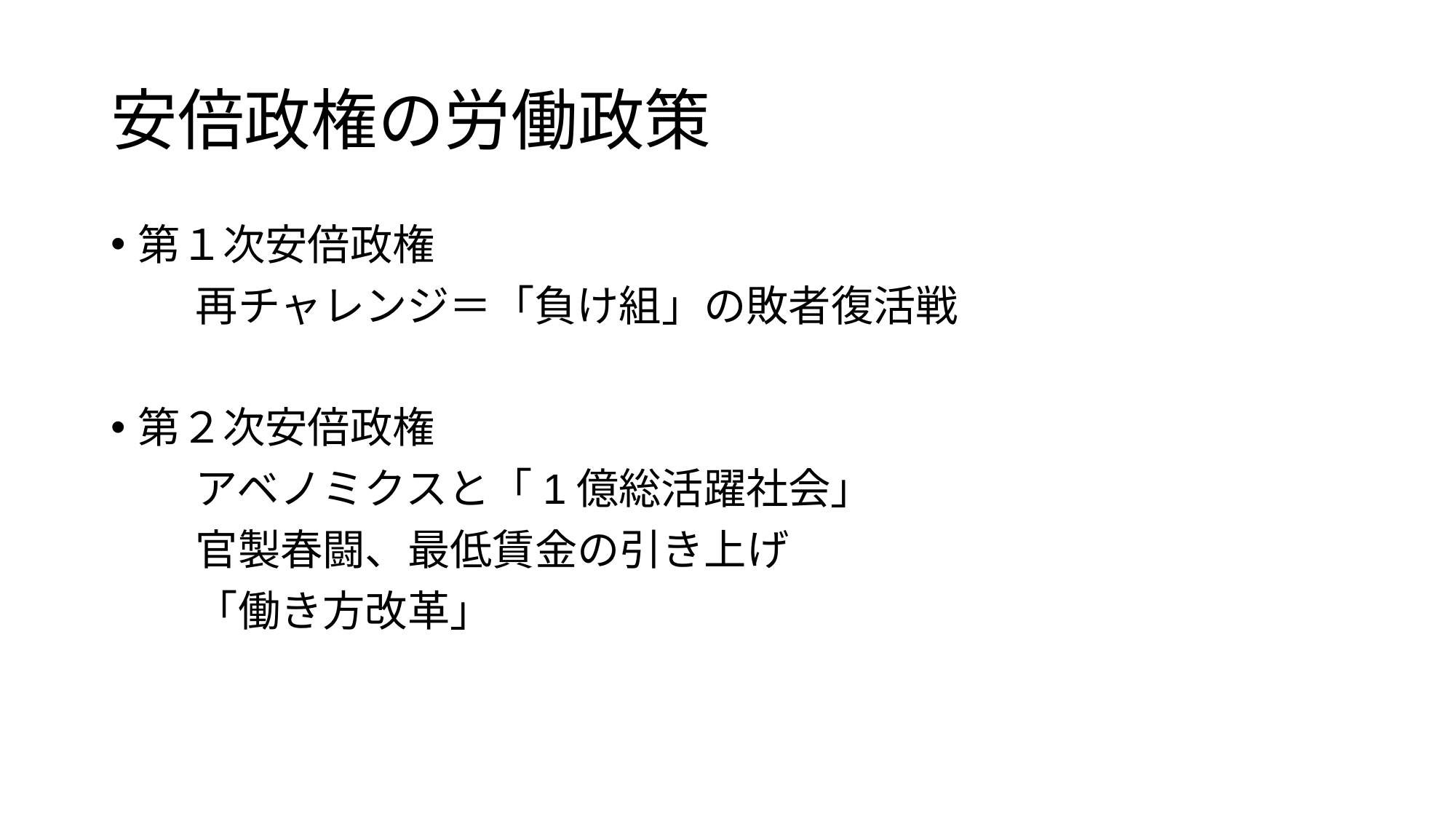

# 安倍政権の労働政策
第１次安倍政権
　　再チャレンジ＝「負け組」の敗者復活戦

第２次安倍政権
　　アベノミクスと「1億総活躍社会」
　　官製春闘、最低賃金の引き上げ
　　「働き方改革」